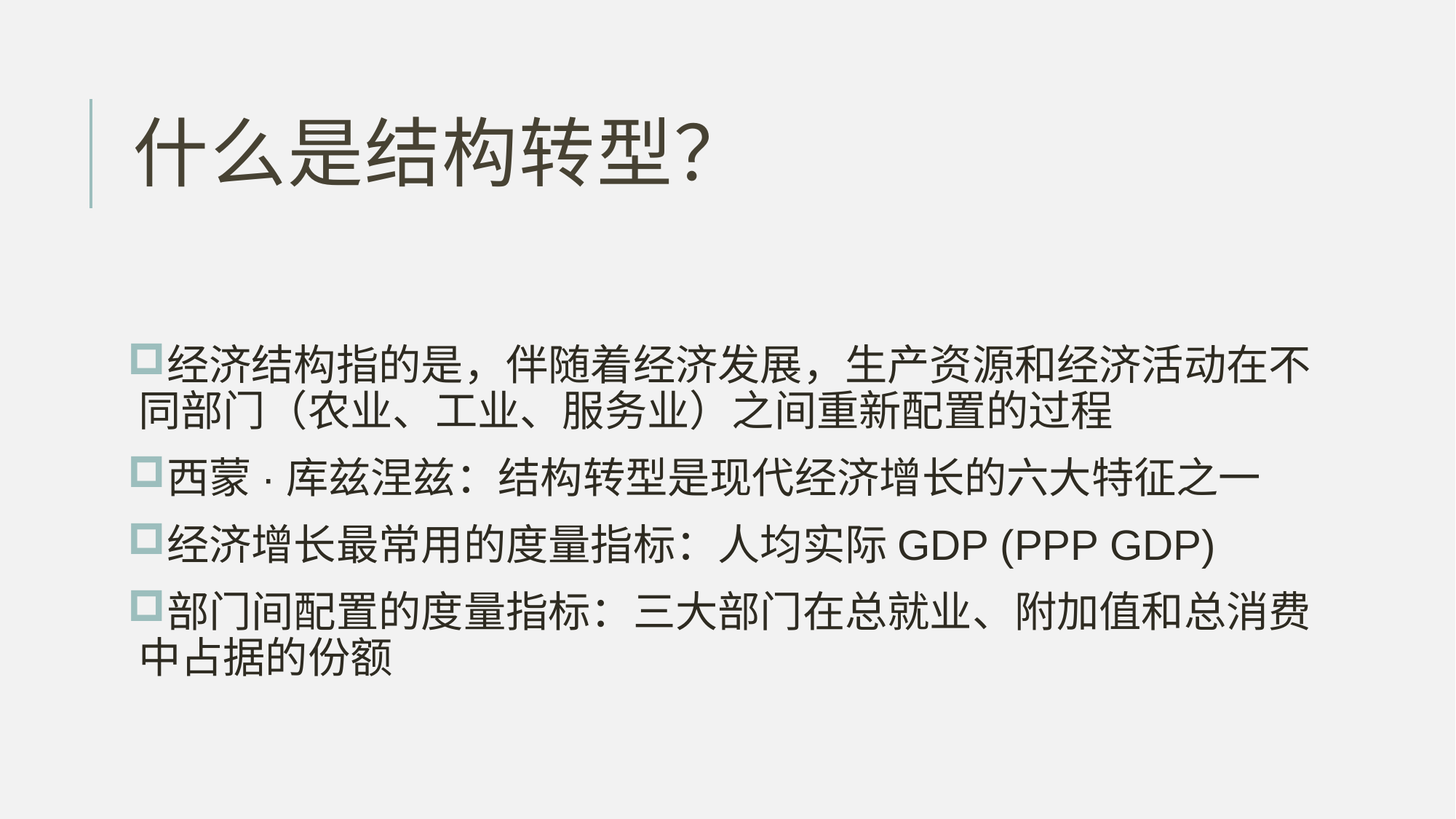

# 什么是结构转型？
经济结构指的是，伴随着经济发展，生产资源和经济活动在不同部门（农业、工业、服务业）之间重新配置的过程
西蒙·库兹涅兹：结构转型是现代经济增长的六大特征之一
经济增长最常用的度量指标：人均实际GDP (PPP GDP)
部门间配置的度量指标：三大部门在总就业、附加值和总消费中占据的份额